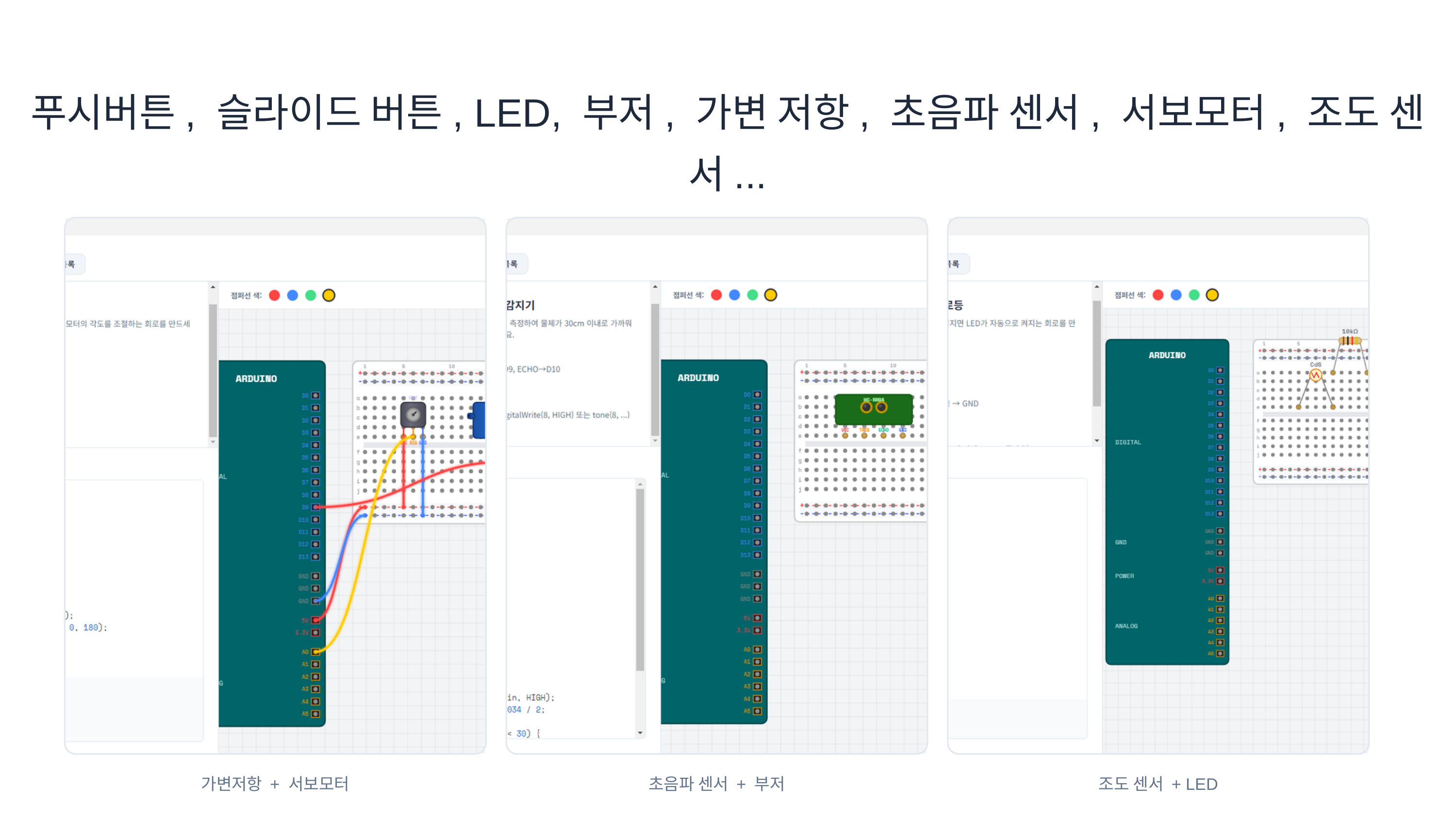

푸시버튼, 슬라이드 버튼, LED, 부저, 가변 저항, 초음파 센서, 서보모터, 조도 센서...

가변저항 + 서보모터

초음파 센서 + 부저

조도 센서 + LED